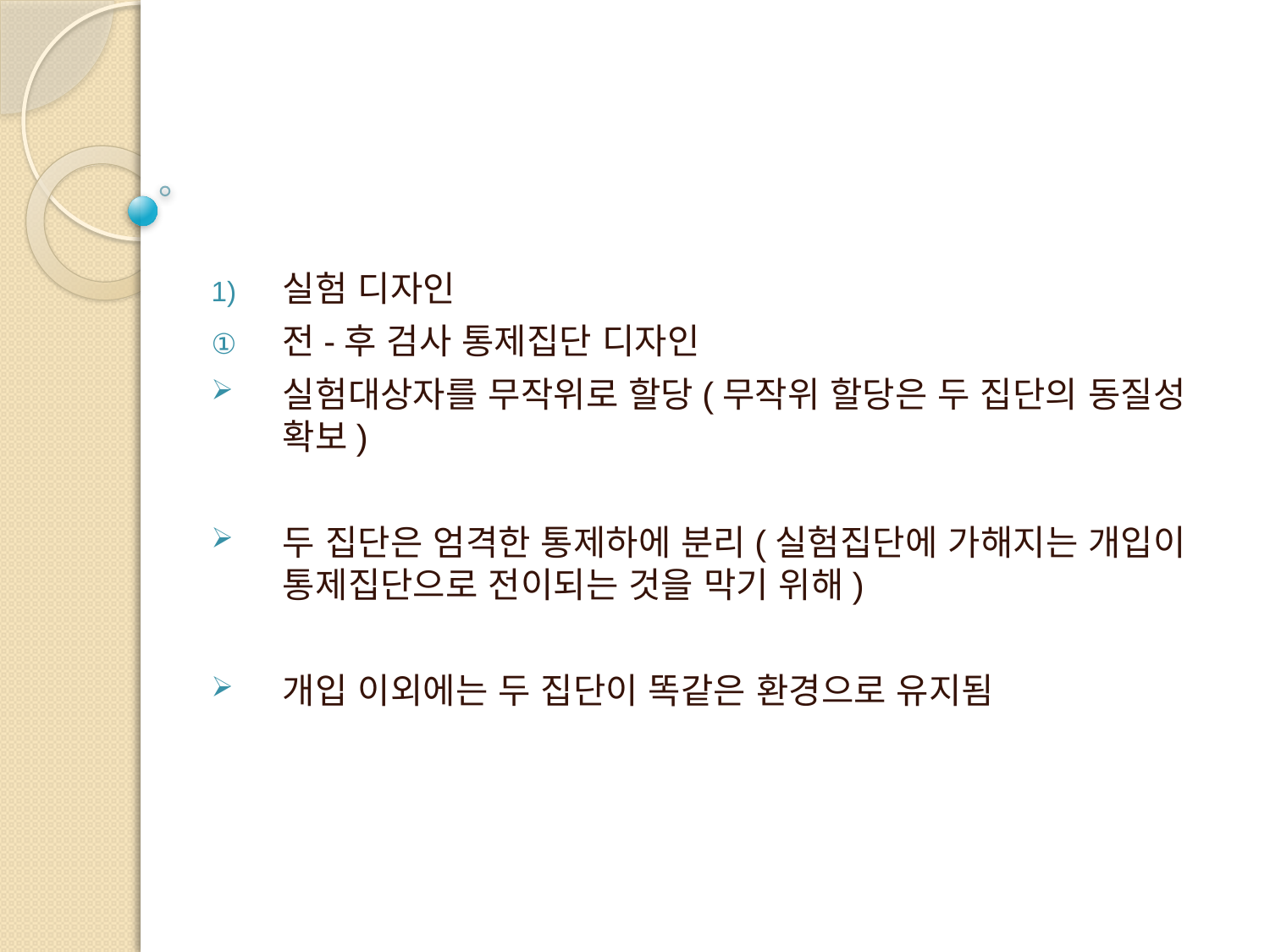

실험 디자인
전-후 검사 통제집단 디자인
실험대상자를 무작위로 할당(무작위 할당은 두 집단의 동질성 확보)

두 집단은 엄격한 통제하에 분리(실험집단에 가해지는 개입이 통제집단으로 전이되는 것을 막기 위해)

개입 이외에는 두 집단이 똑같은 환경으로 유지됨